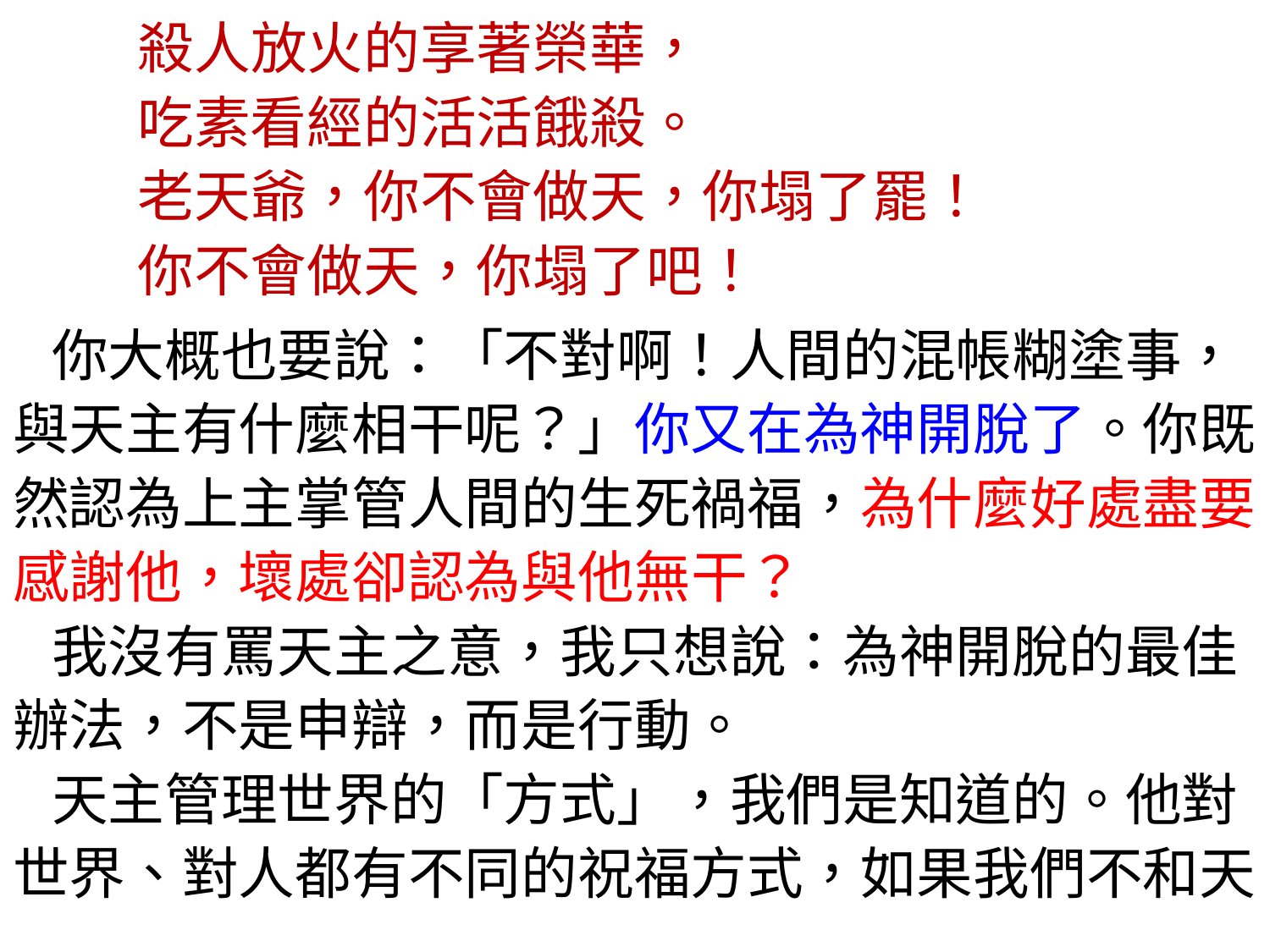

殺人放火的享著榮華，
吃素看經的活活餓殺。
老天爺，你不會做天，你塌了罷！
你不會做天，你塌了吧！
  你大概也要說：「不對啊！人間的混帳糊塗事，與天主有什麼相干呢？」你又在為神開脫了。你既然認為上主掌管人間的生死禍福，為什麼好處盡要感謝他，壞處卻認為與他無干？
  我沒有罵天主之意，我只想說：為神開脫的最佳辦法，不是申辯，而是行動。
  天主管理世界的「方式」，我們是知道的。他對世界、對人都有不同的祝福方式，如果我們不和天